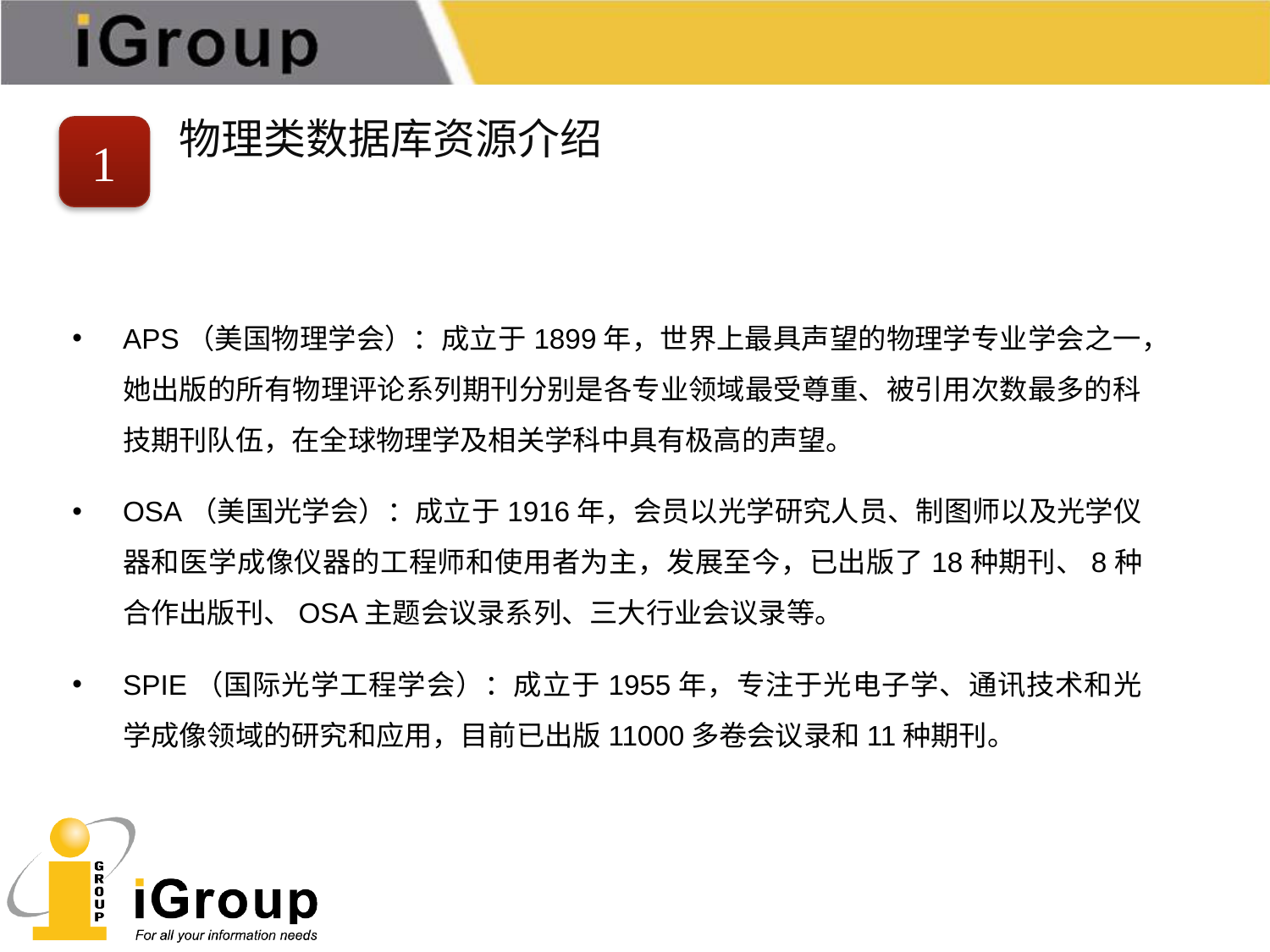

物理类数据库资源介绍
1
APS（美国物理学会）：成立于1899年，世界上最具声望的物理学专业学会之一，她出版的所有物理评论系列期刊分别是各专业领域最受尊重、被引用次数最多的科技期刊队伍，在全球物理学及相关学科中具有极高的声望。
OSA（美国光学会）：成立于1916年，会员以光学研究人员、制图师以及光学仪器和医学成像仪器的工程师和使用者为主，发展至今，已出版了18种期刊、8种合作出版刊、OSA主题会议录系列、三大行业会议录等。
SPIE（国际光学工程学会）：成立于1955年，专注于光电子学、通讯技术和光学成像领域的研究和应用，目前已出版11000多卷会议录和11种期刊。